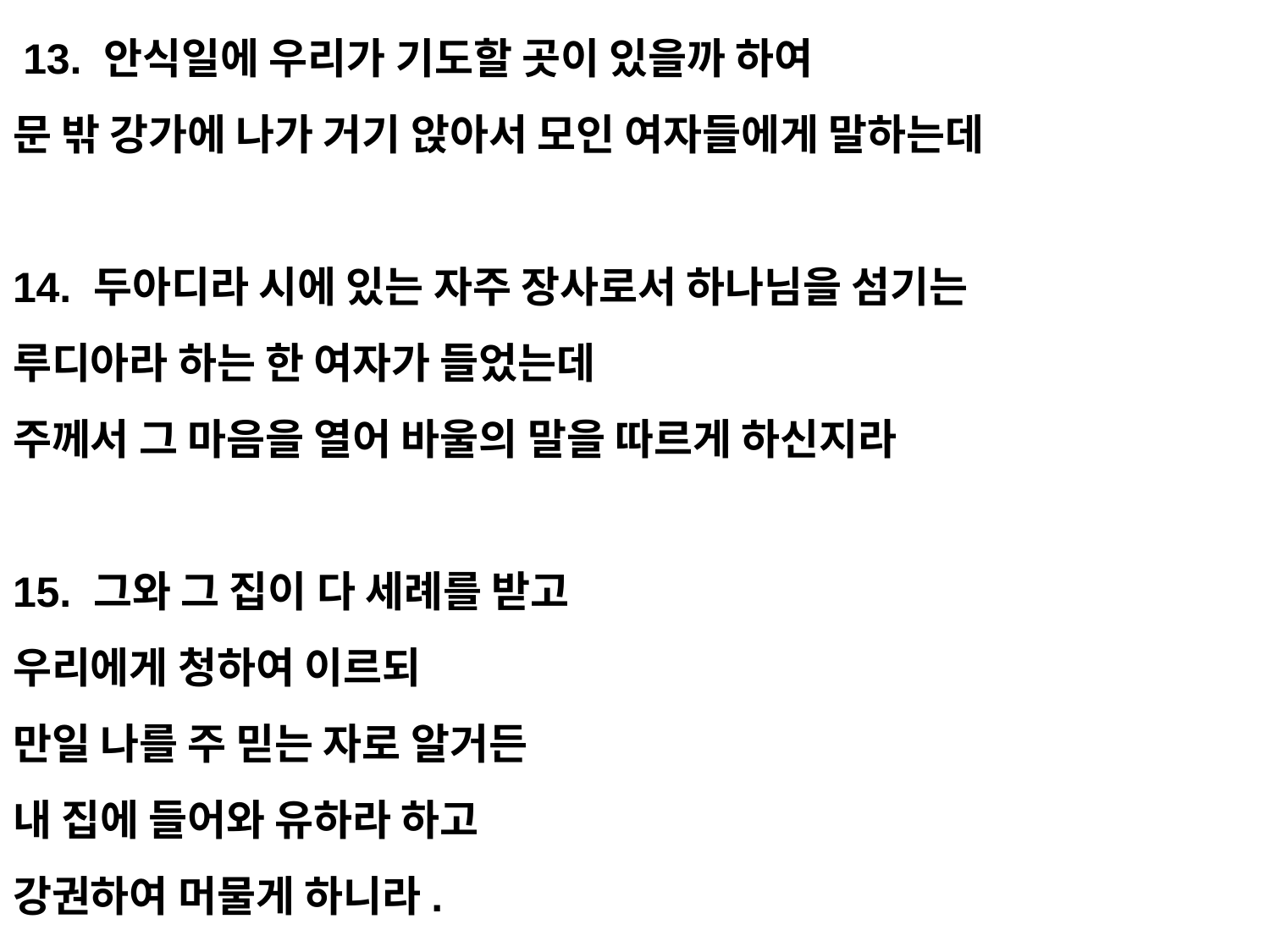

13. 안식일에 우리가 기도할 곳이 있을까 하여
문 밖 강가에 나가 거기 앉아서 모인 여자들에게 말하는데

14. 두아디라 시에 있는 자주 장사로서 하나님을 섬기는
루디아라 하는 한 여자가 들었는데
주께서 그 마음을 열어 바울의 말을 따르게 하신지라

15. 그와 그 집이 다 세례를 받고
우리에게 청하여 이르되
만일 나를 주 믿는 자로 알거든
내 집에 들어와 유하라 하고
강권하여 머물게 하니라.

#